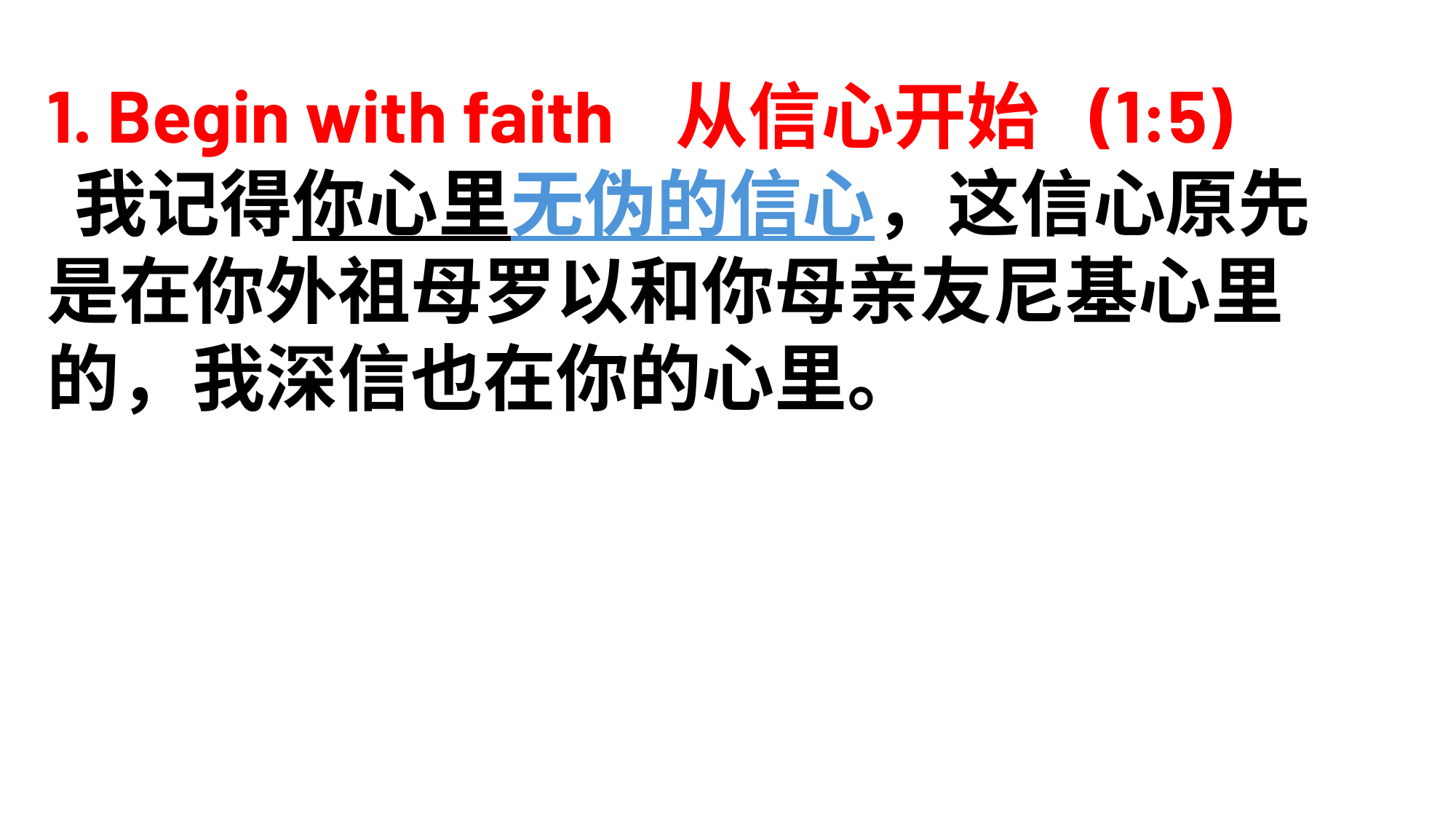

1. Begin with faith   从信心开始  (1:5)
 我记得你心里无伪的信心，这信心原先是在你外祖母罗以和你母亲友尼基心里的，我深信也在你的心里。